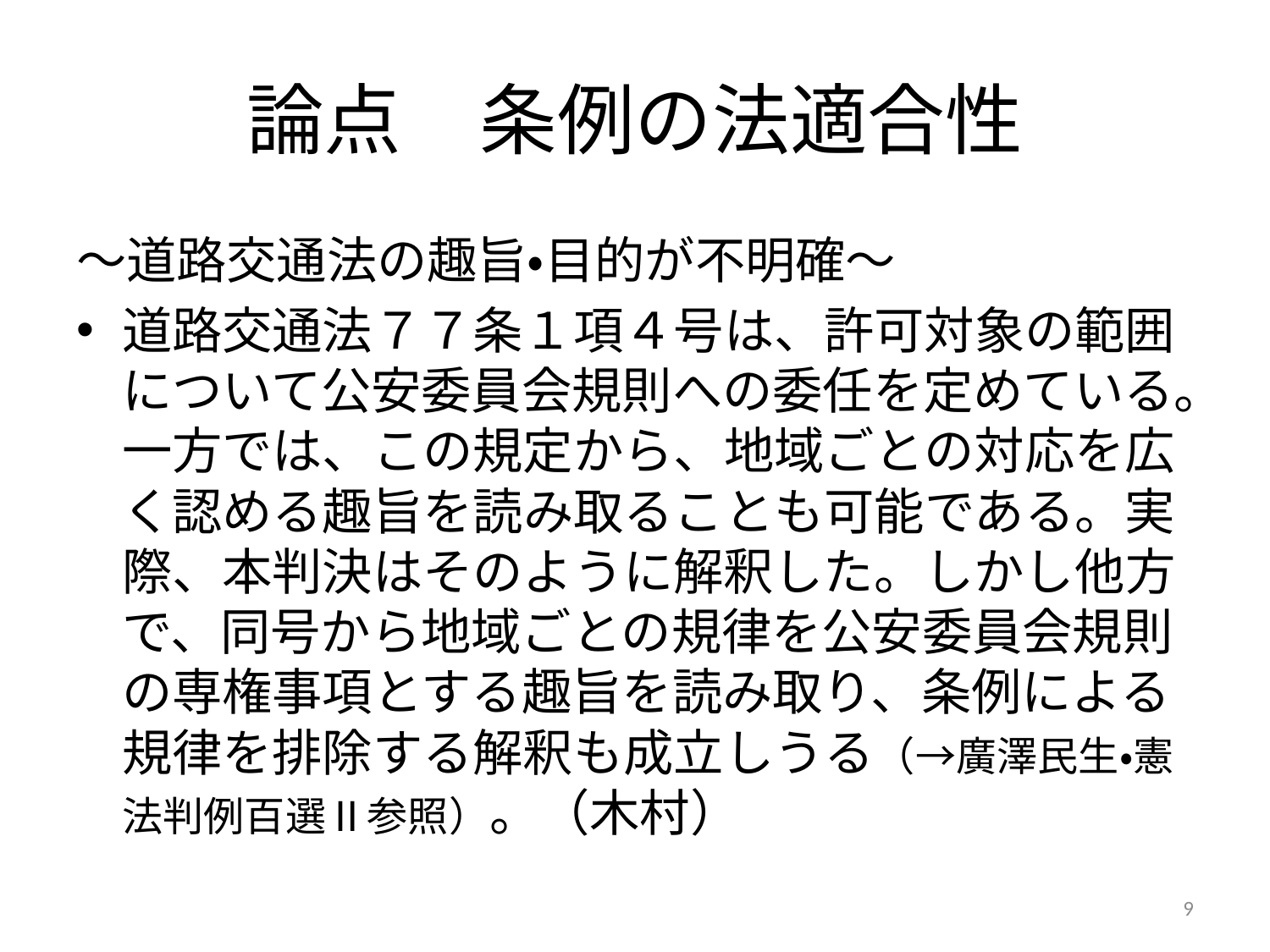

# 論点　条例の法適合性
～道路交通法の趣旨・目的が不明確～
道路交通法７７条１項４号は、許可対象の範囲について公安委員会規則への委任を定めている。一方では、この規定から、地域ごとの対応を広く認める趣旨を読み取ることも可能である。実際、本判決はそのように解釈した。しかし他方で、同号から地域ごとの規律を公安委員会規則の専権事項とする趣旨を読み取り、条例による規律を排除する解釈も成立しうる（→廣澤民生・憲法判例百選Ⅱ参照）。（木村）

9